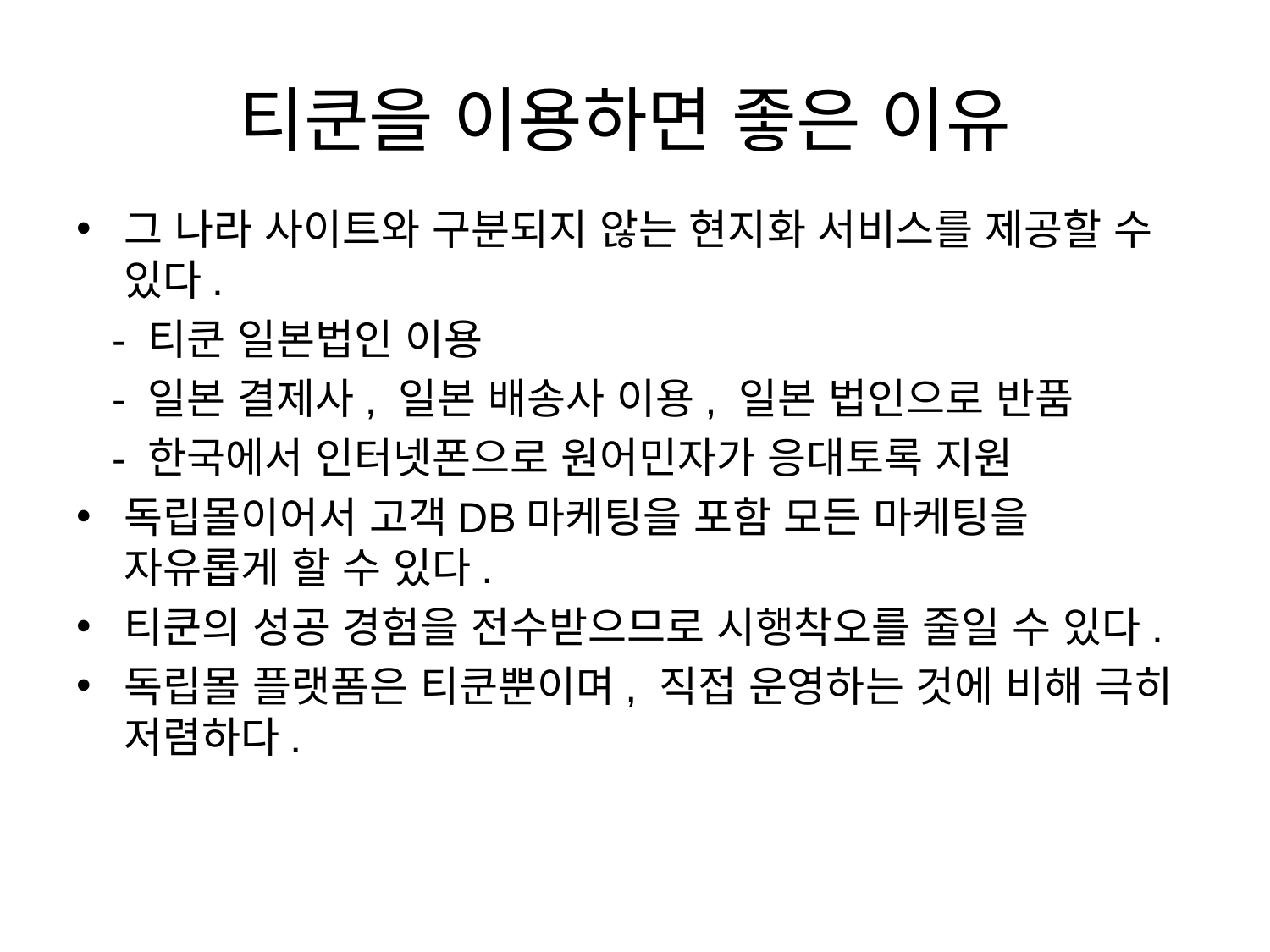

# 티쿤을 이용하면 좋은 이유
그 나라 사이트와 구분되지 않는 현지화 서비스를 제공할 수 있다.
   - 티쿤 일본법인 이용
   - 일본 결제사, 일본 배송사 이용, 일본 법인으로 반품
   - 한국에서 인터넷폰으로 원어민자가 응대토록 지원
독립몰이어서 고객DB마케팅을 포함 모든 마케팅을 자유롭게 할 수 있다.
티쿤의 성공 경험을 전수받으므로 시행착오를 줄일 수 있다.
독립몰 플랫폼은 티쿤뿐이며, 직접 운영하는 것에 비해 극히 저렴하다.